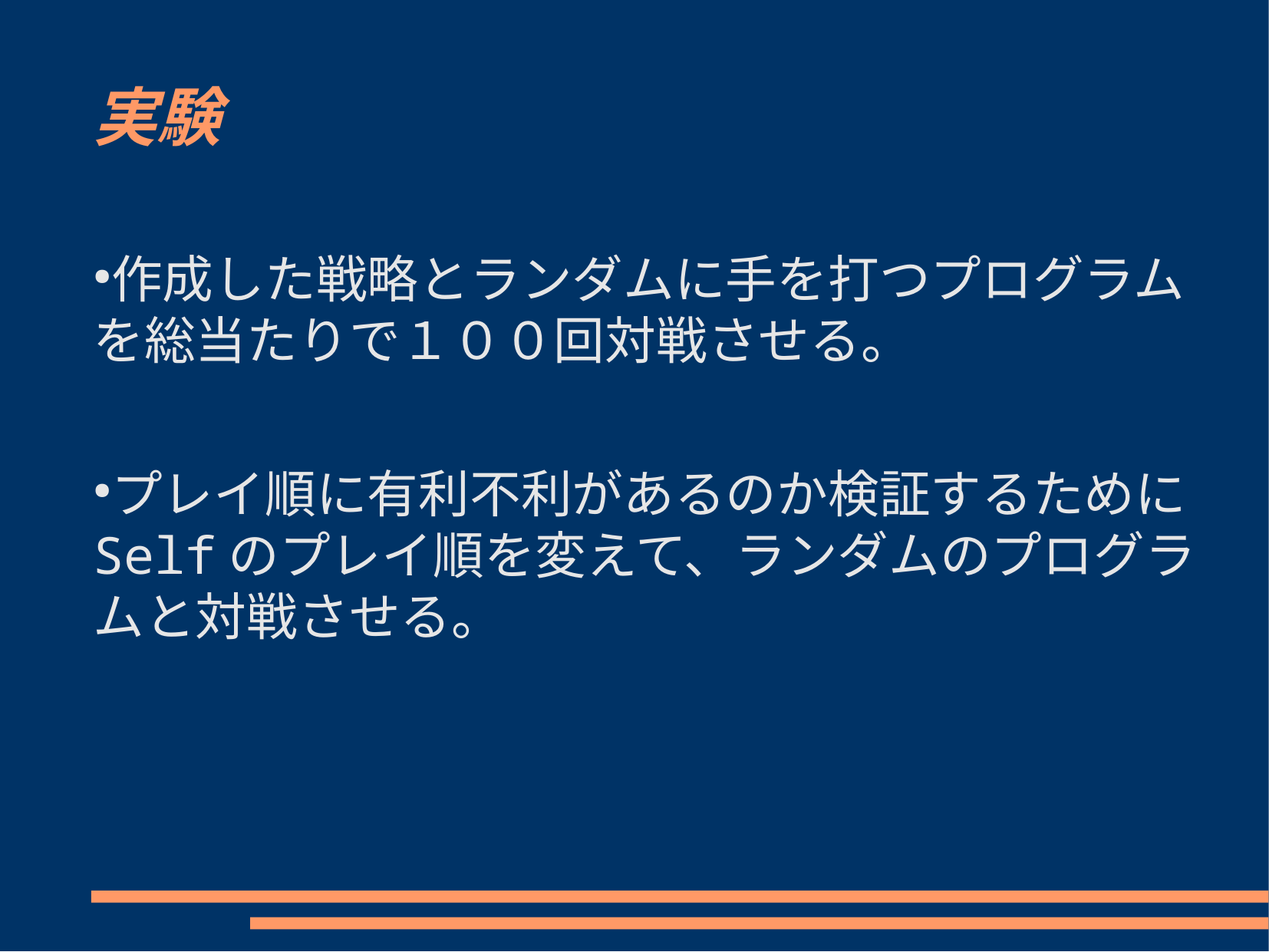

実験
作成した戦略とランダムに手を打つプログラムを総当たりで１００回対戦させる。

プレイ順に有利不利があるのか検証するためにSelfのプレイ順を変えて、ランダムのプログラムと対戦させる。